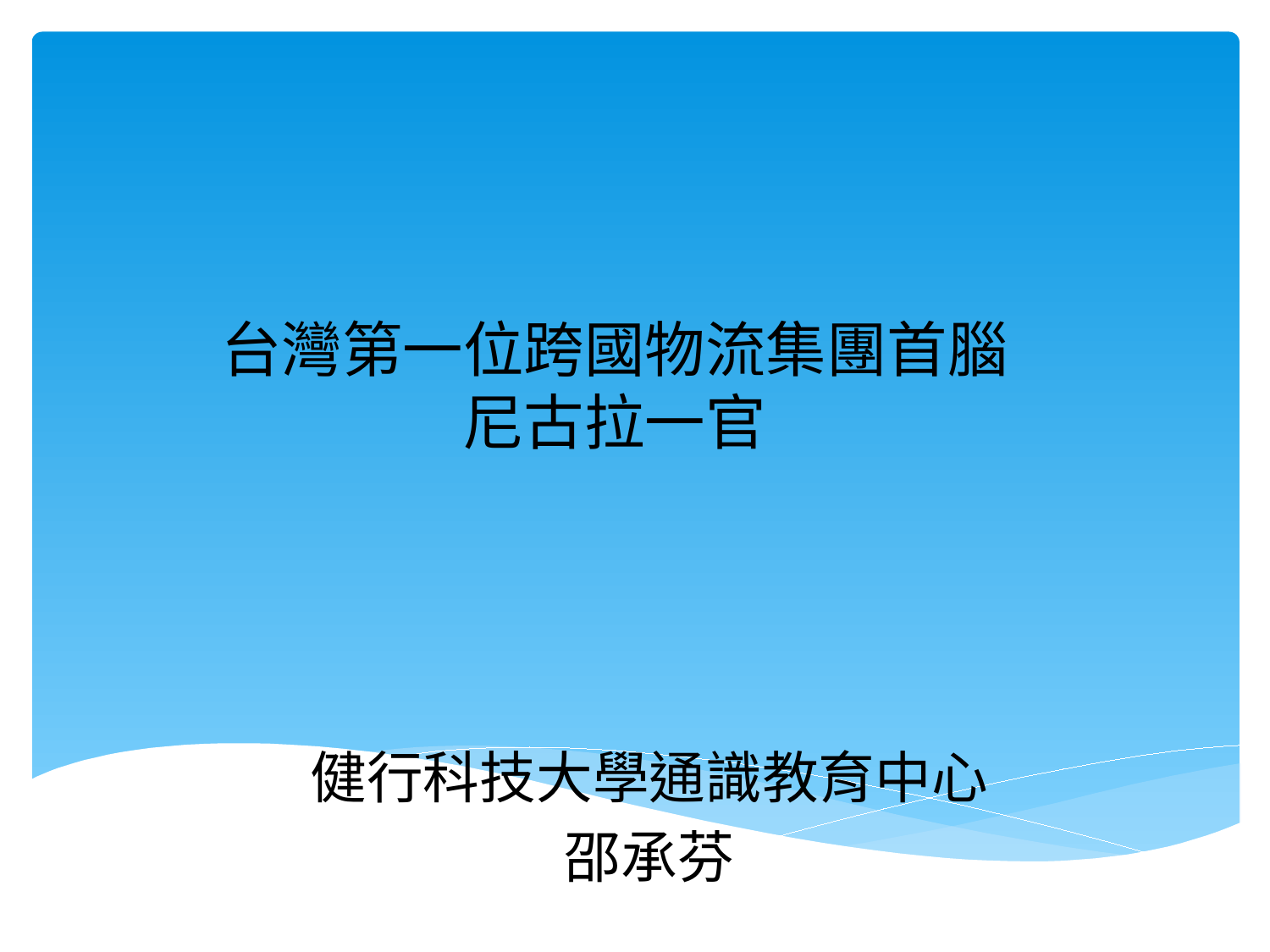

# 台灣第一位跨國物流集團首腦 尼古拉一官
健行科技大學通識教育中心
邵承芬